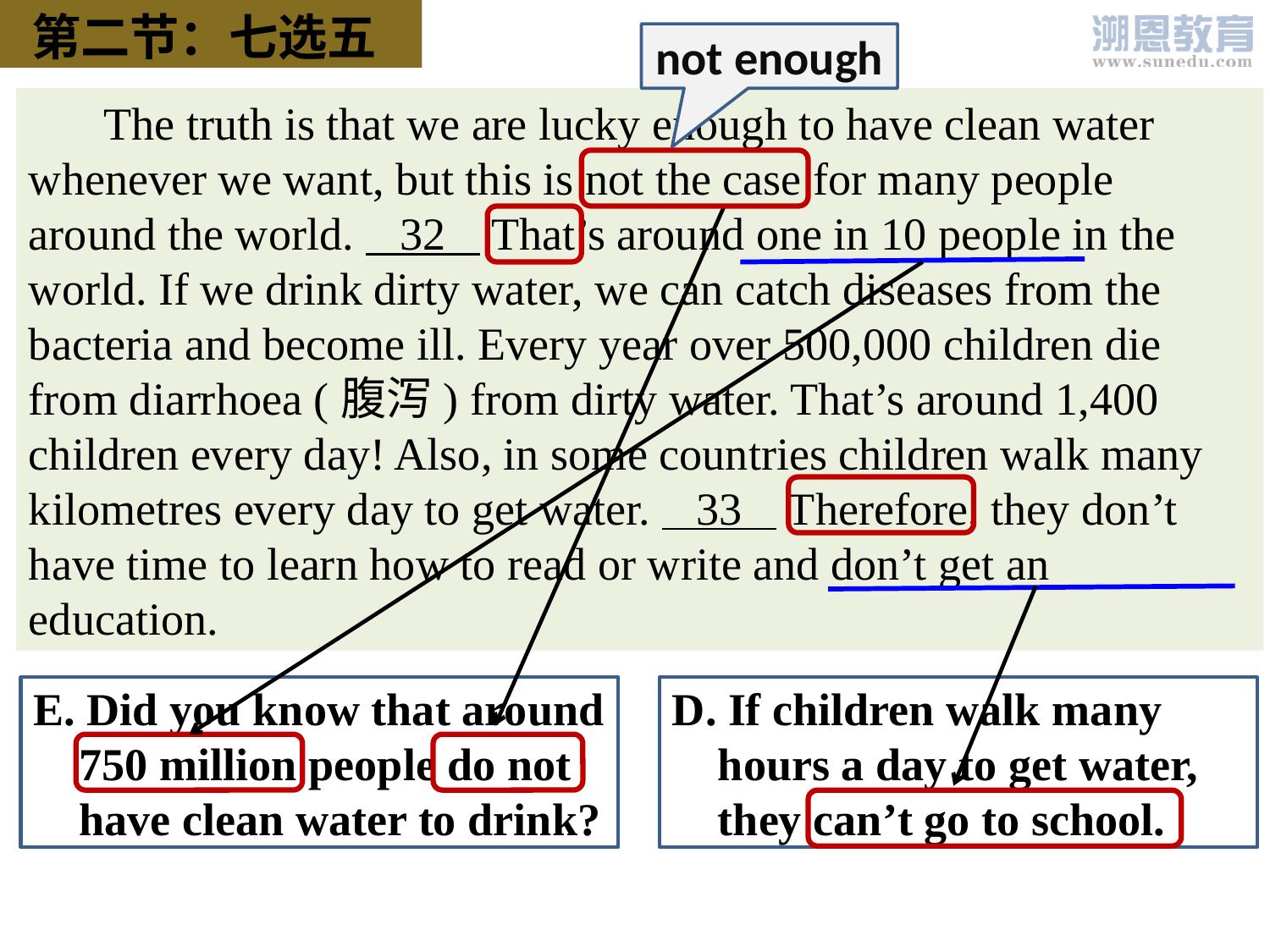

第二节：七选五
not enough
      The truth is that we are lucky enough to have clean water whenever we want, but this is not the case for many people around the world.    32    That’s around one in 10 people in the world. If we drink dirty water, we can catch diseases from the bacteria and become ill. Every year over 500,000 children die from diarrhoea (腹泻) from dirty water. That’s around 1,400 children every day! Also, in some countries children walk many kilometres every day to get water.    33    Therefore, they don’t have time to learn how to read or write and don’t get an education.

E. Did you know that around
    750 million people do not
    have clean water to drink?
D. If children walk many
    hours a day to get water,
    they can’t go to school.